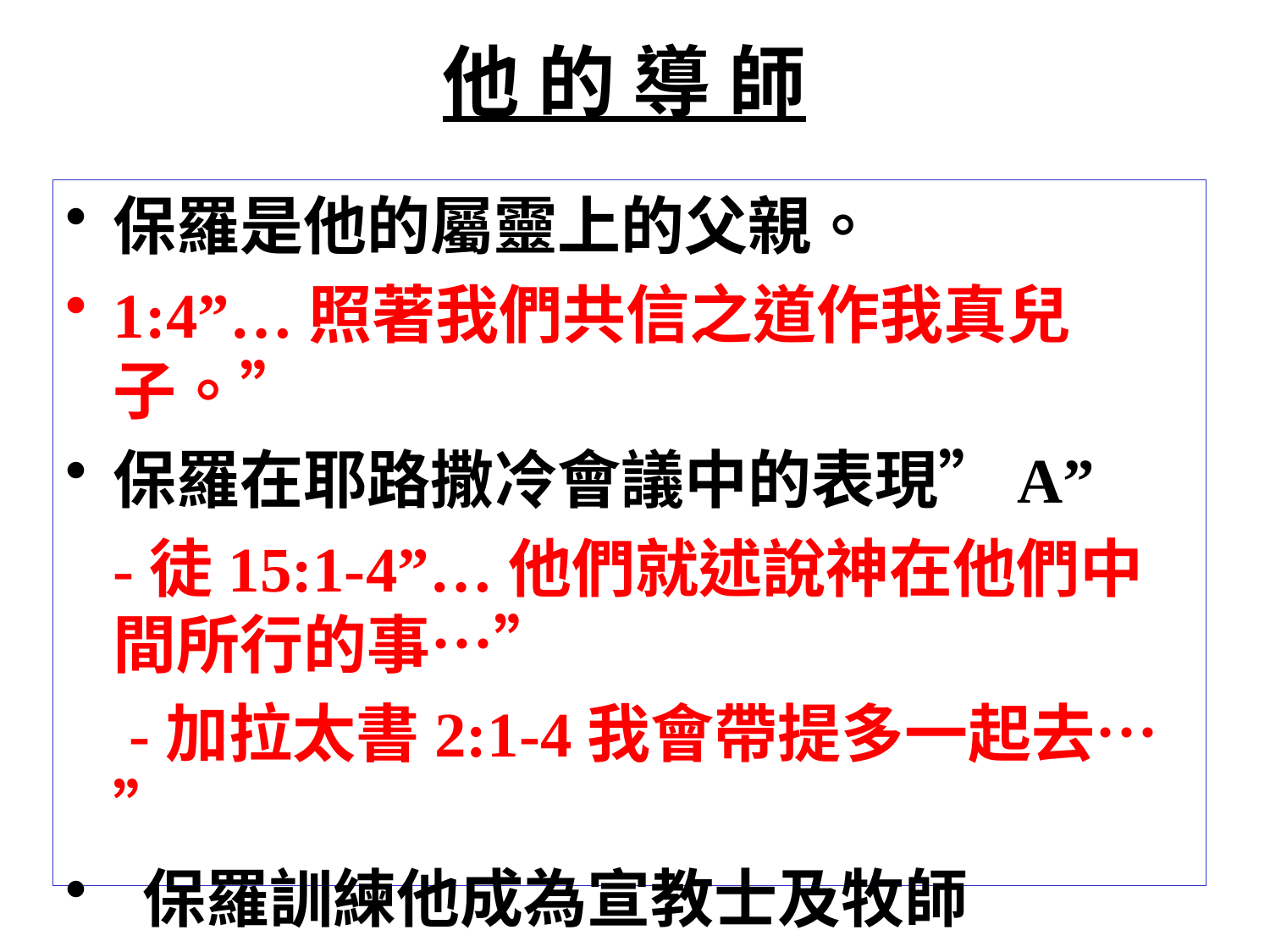

# 他 的 導 師
保羅是他的屬靈上的父親。
1:4”…照著我們共信之道作我真兒子。”
保羅在耶路撒冷會議中的表現”A”
	-徒15:1-4”…他們就述說神在他們中間所行的事…”
    -加拉太書2:1-4我會帶提多一起去…”
 保羅訓練他成為宣教士及牧師